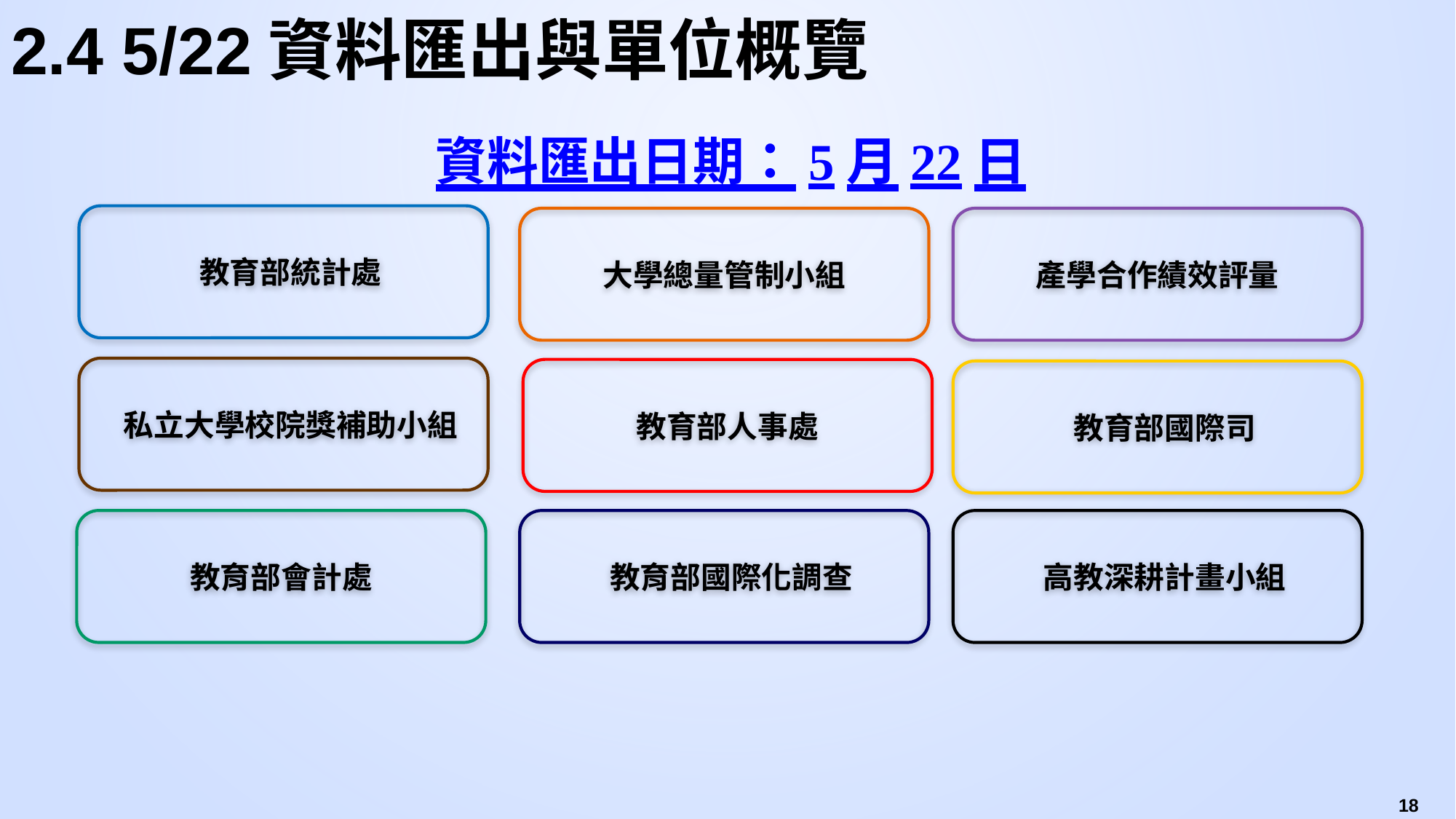

# 2.4 5/22資料匯出與單位概覽
資料匯出日期：5月22日
 教育部統計處
大學總量管制小組
產學合作績效評量
 私立大學校院獎補助小組
教育部人事處
 教育部國際司
教育部會計處
 教育部國際化調查
 高教深耕計畫小組